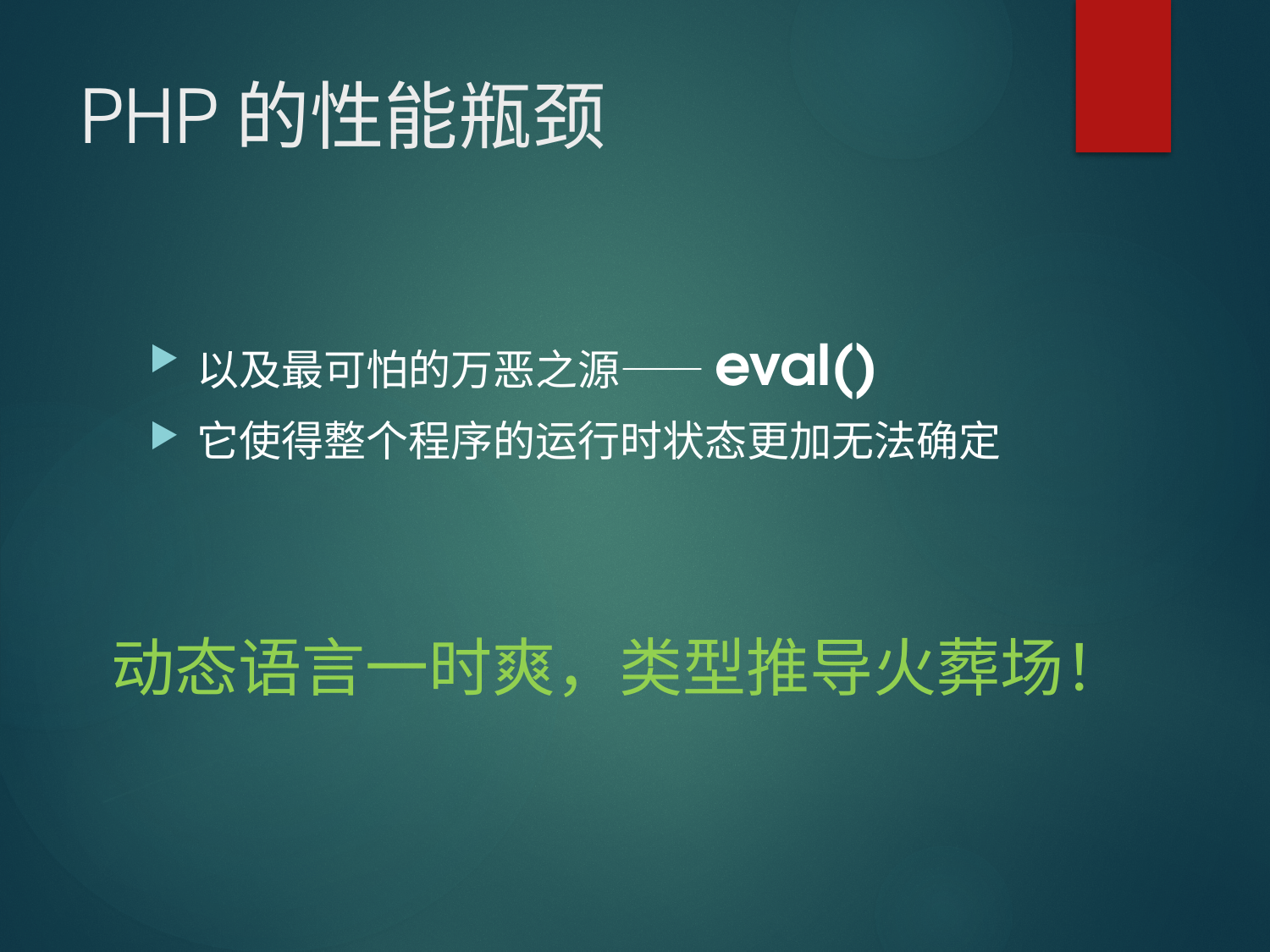

# PHP的性能瓶颈
以及最可怕的万恶之源——eval()
它使得整个程序的运行时状态更加无法确定

动态语言一时爽，类型推导火葬场！